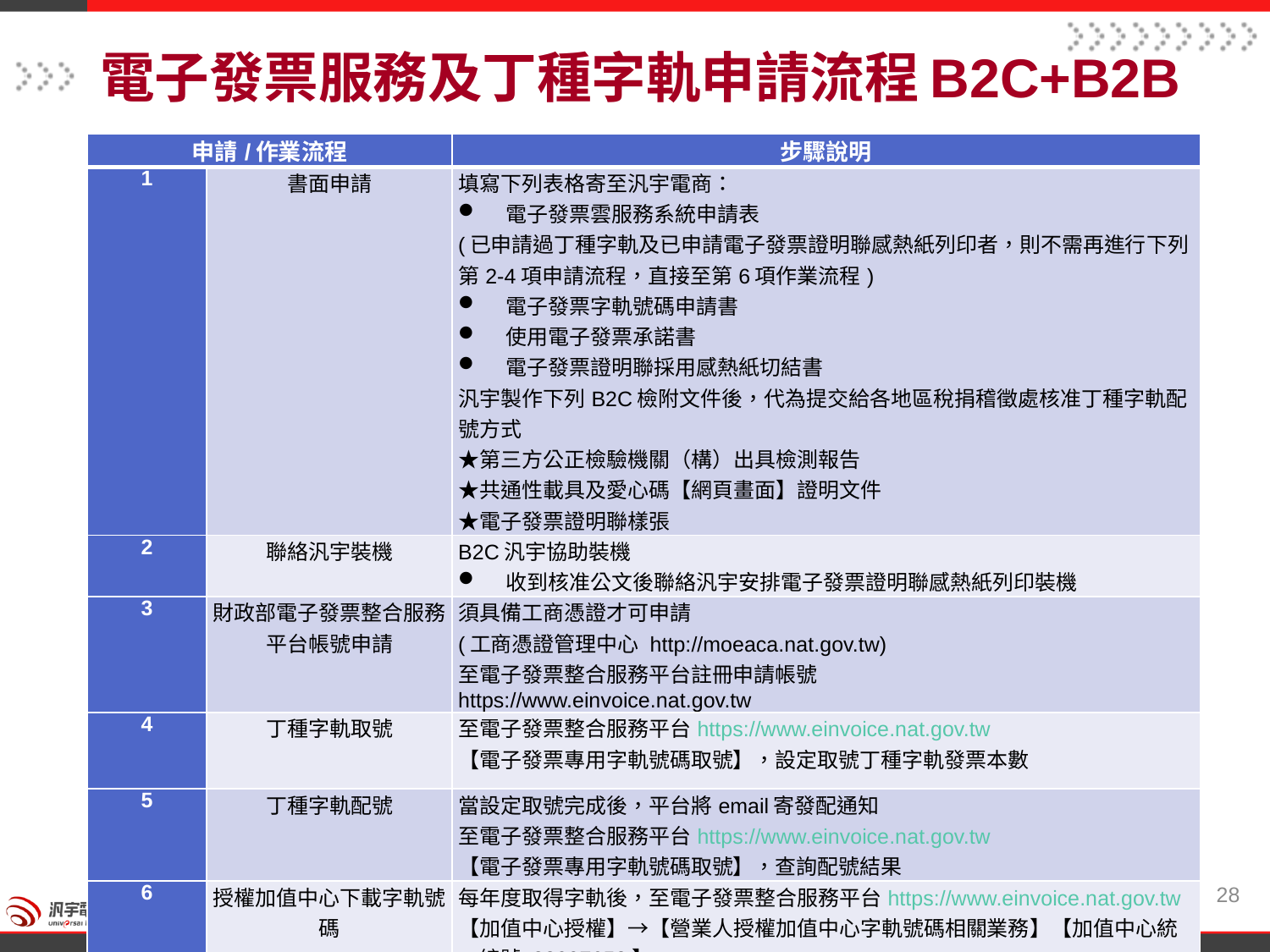

# 電子發票服務及丁種字軌申請流程B2C+B2B
| 申請/作業流程 |  | 步驟說明 |
| --- | --- | --- |
| 1 | 書面申請 | 填寫下列表格寄至汎宇電商： 電子發票雲服務系統申請表  (已申請過丁種字軌及已申請電子發票證明聯感熱紙列印者，則不需再進行下列第2-4項申請流程，直接至第6項作業流程) 電子發票字軌號碼申請書 使用電子發票承諾書 電子發票證明聯採用感熱紙切結書 汎宇製作下列B2C檢附文件後，代為提交給各地區稅捐稽徵處核准丁種字軌配號方式 ★第三方公正檢驗機關（構）出具檢測報告 ★共通性載具及愛心碼【網頁畫面】證明文件 ★電子發票證明聯樣張 |
| 2 | 聯絡汎宇裝機 | B2C汎宇協助裝機 收到核准公文後聯絡汎宇安排電子發票證明聯感熱紙列印裝機 |
| 3 | 財政部電子發票整合服務平台帳號申請 | 須具備工商憑證才可申請 (工商憑證管理中心 http://moeaca.nat.gov.tw) 至電子發票整合服務平台註冊申請帳號 https://www.einvoice.nat.gov.tw |
| 4 | 丁種字軌取號 | 至電子發票整合服務平台https://www.einvoice.nat.gov.tw 【電子發票專用字軌號碼取號】，設定取號丁種字軌發票本數 |
| 5 | 丁種字軌配號 | 當設定取號完成後，平台將email寄發配通知 至電子發票整合服務平台https://www.einvoice.nat.gov.tw 【電子發票專用字軌號碼取號】，查詢配號結果 |
| 6 | 授權加值中心下載字軌號碼 | 每年度取得字軌後，至電子發票整合服務平台https://www.einvoice.nat.gov.tw 【加值中心授權】→【營業人授權加值中心字軌號碼相關業務】【加值中心統一編號 23997652】 |
28